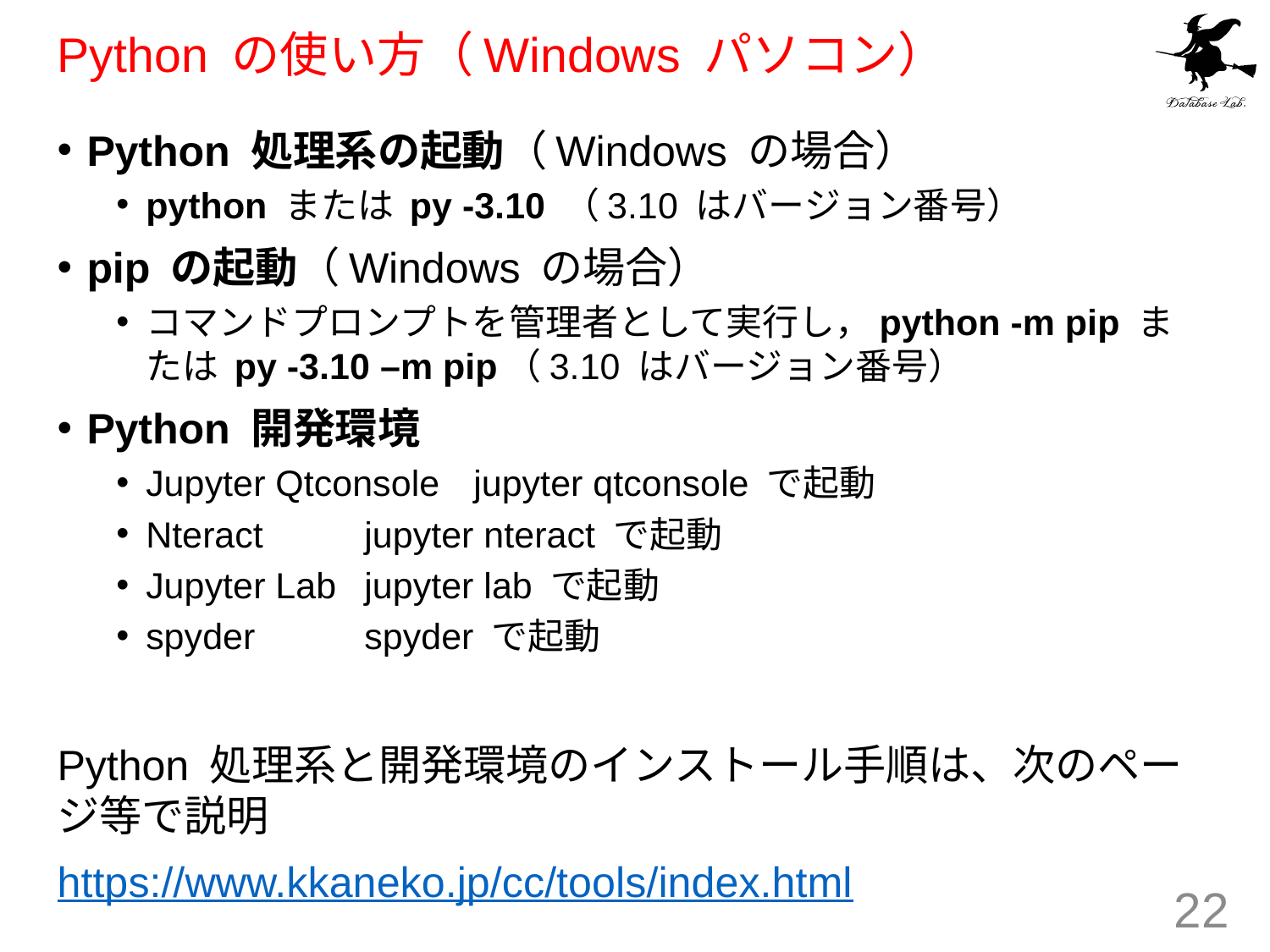

# Python の使い方（Windows パソコン）
Python 処理系の起動（Windows の場合）
python または py -3.10 （3.10 はバージョン番号）
pip の起動（Windows の場合）
コマンドプロンプトを管理者として実行し，python -m pip または py -3.10 –m pip（3.10 はバージョン番号）
Python 開発環境
Jupyter Qtconsole	jupyter qtconsole で起動
Nteract			jupyter nteract で起動
Jupyter Lab		jupyter lab で起動
spyder			spyder で起動

Python 処理系と開発環境のインストール手順は、次のページ等で説明
https://www.kkaneko.jp/cc/tools/index.html

22